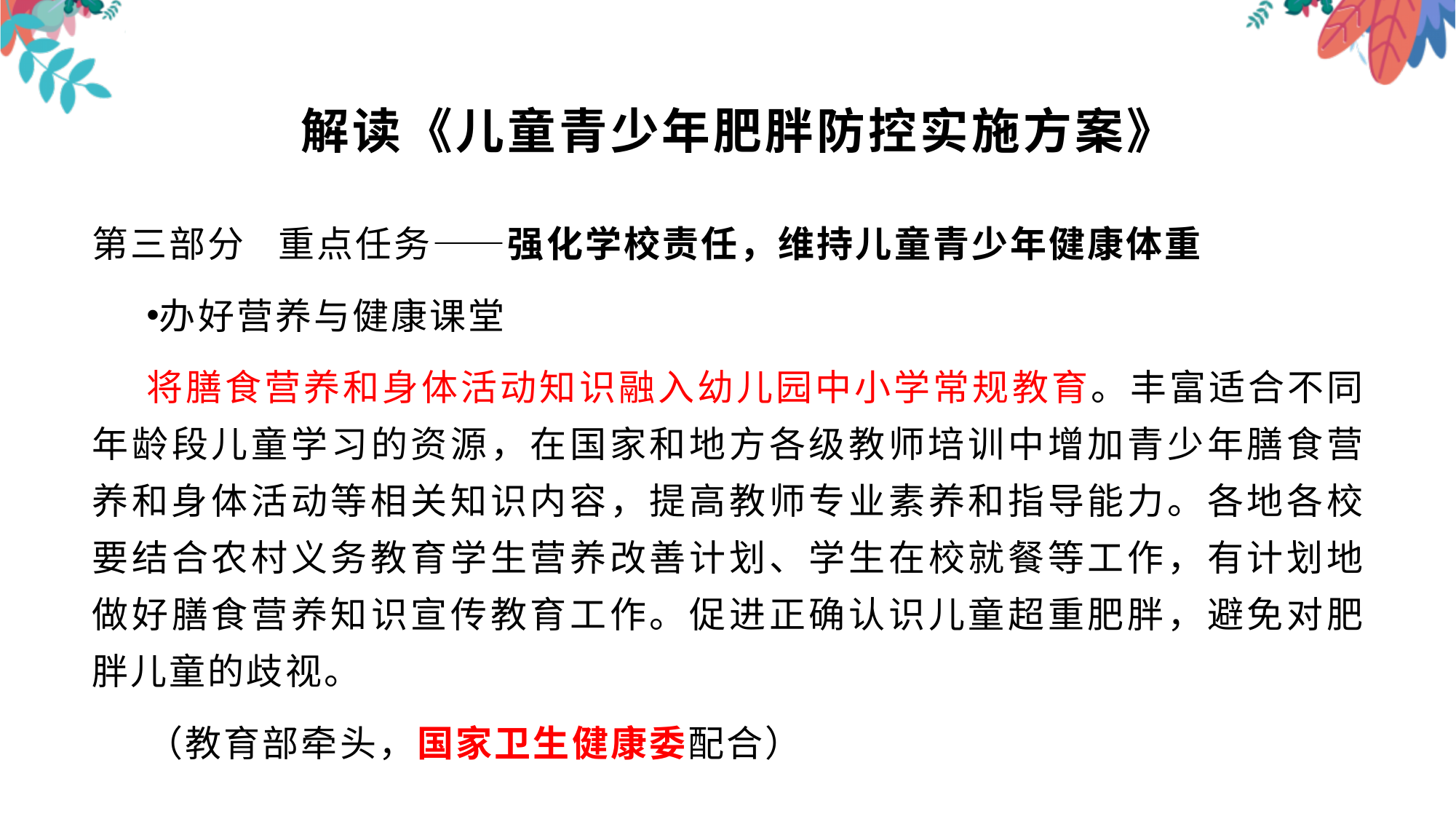

# 解读《儿童青少年肥胖防控实施方案》
第三部分   重点任务——强化学校责任，维持儿童青少年健康体重
办好营养与健康课堂
将膳食营养和身体活动知识融入幼儿园中小学常规教育。丰富适合不同年龄段儿童学习的资源，在国家和地方各级教师培训中增加青少年膳食营养和身体活动等相关知识内容，提高教师专业素养和指导能力。各地各校要结合农村义务教育学生营养改善计划、学生在校就餐等工作，有计划地做好膳食营养知识宣传教育工作。促进正确认识儿童超重肥胖，避免对肥胖儿童的歧视。
（教育部牵头，国家卫生健康委配合）